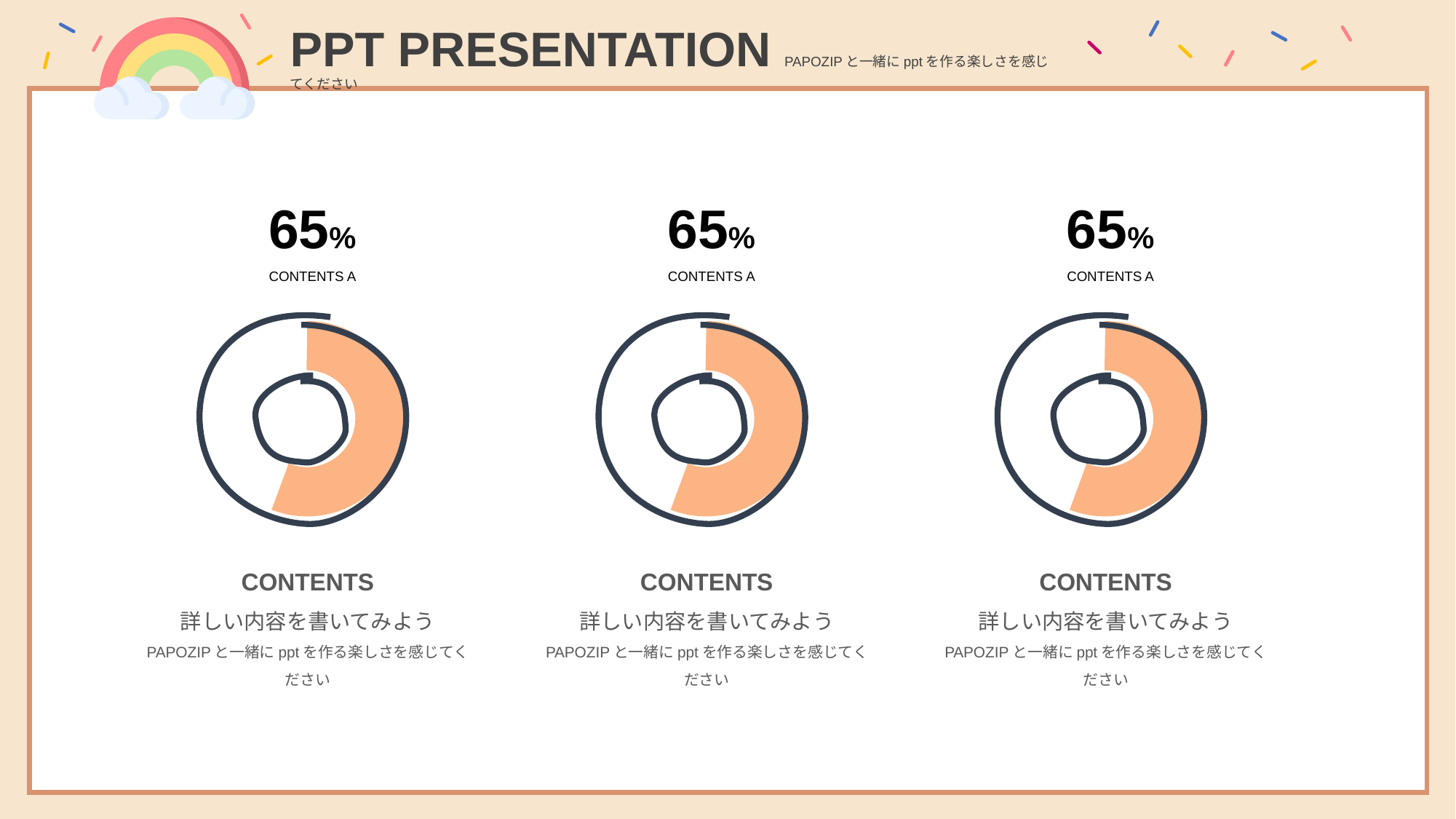

PPT PRESENTATION PAPOZIPと一緒にpptを作る楽しさを感じてください

65%
CONTENTS A
65%
CONTENTS A
65%
CONTENTS A

CONTENTS
詳しい内容を書いてみよう
PAPOZIPと一緒にpptを作る楽しさを感じてください
CONTENTS
詳しい内容を書いてみよう
PAPOZIPと一緒にpptを作る楽しさを感じてください
CONTENTS
詳しい内容を書いてみよう
PAPOZIPと一緒にpptを作る楽しさを感じてください